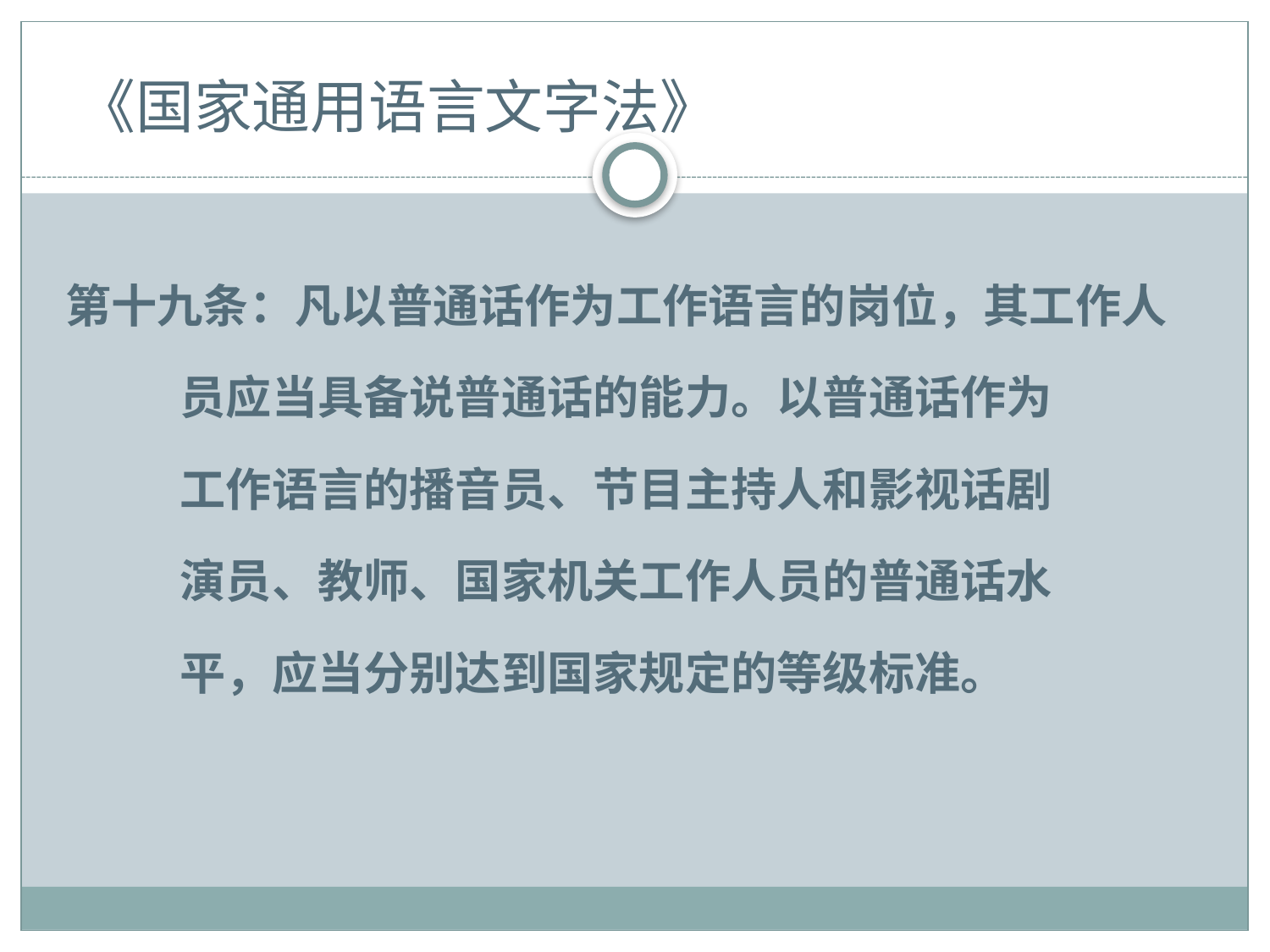

# 《国家通用语言文字法》
第十九条：凡以普通话作为工作语言的岗位，其工作人
          员应当具备说普通话的能力。以普通话作为
          工作语言的播音员、节目主持人和影视话剧
          演员、教师、国家机关工作人员的普通话水
          平，应当分别达到国家规定的等级标准。